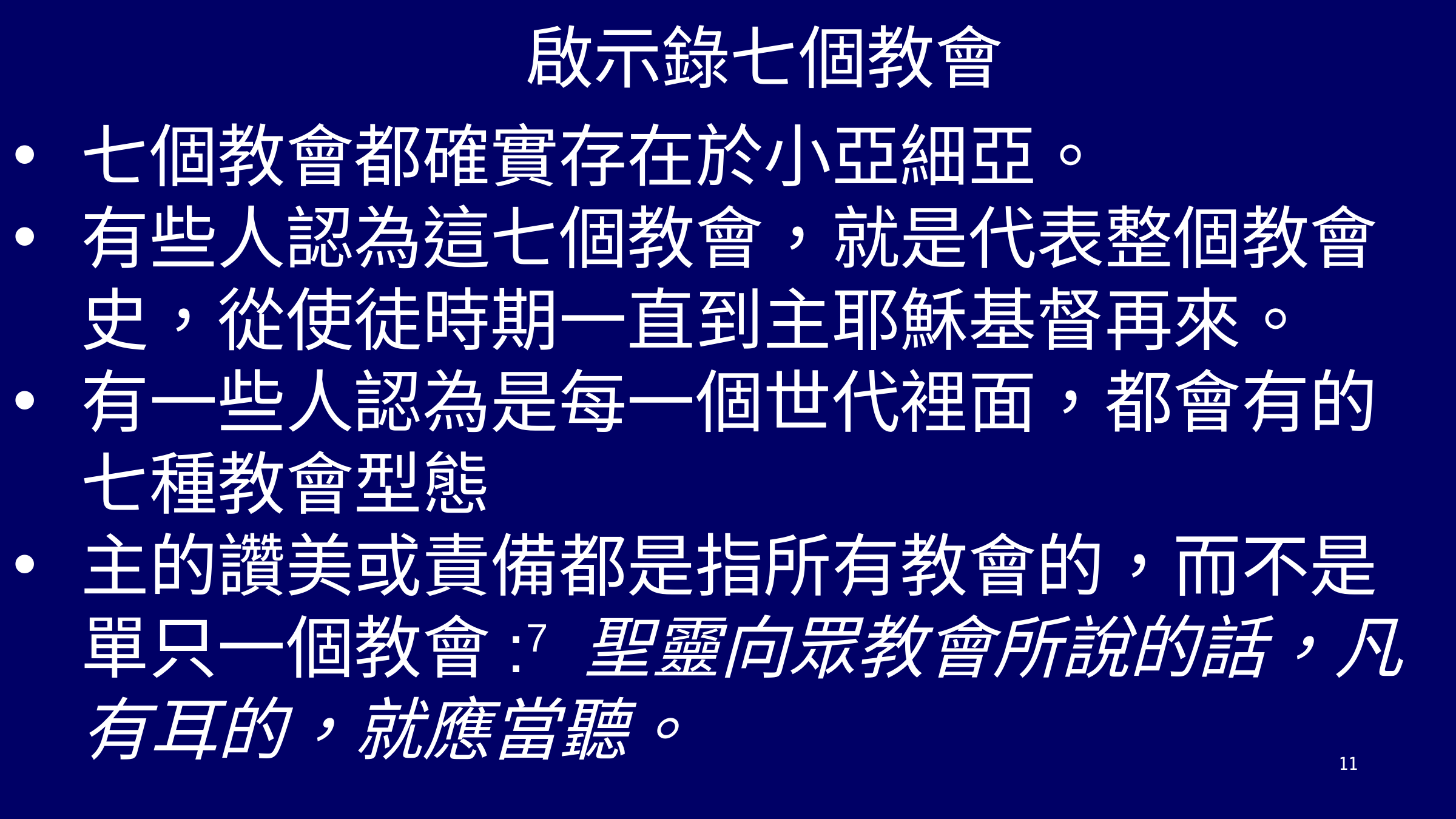

啟示錄七個教會
七個教會都確實存在於小亞細亞。
有些人認為這七個教會，就是代表整個教會史，從使徒時期一直到主耶穌基督再來。
有一些人認為是每一個世代裡面，都會有的七種教會型態
主的讚美或責備都是指所有教會的，而不是單只一個教會:7 聖靈向眾教會所說的話，凡有耳的，就應當聽。
11